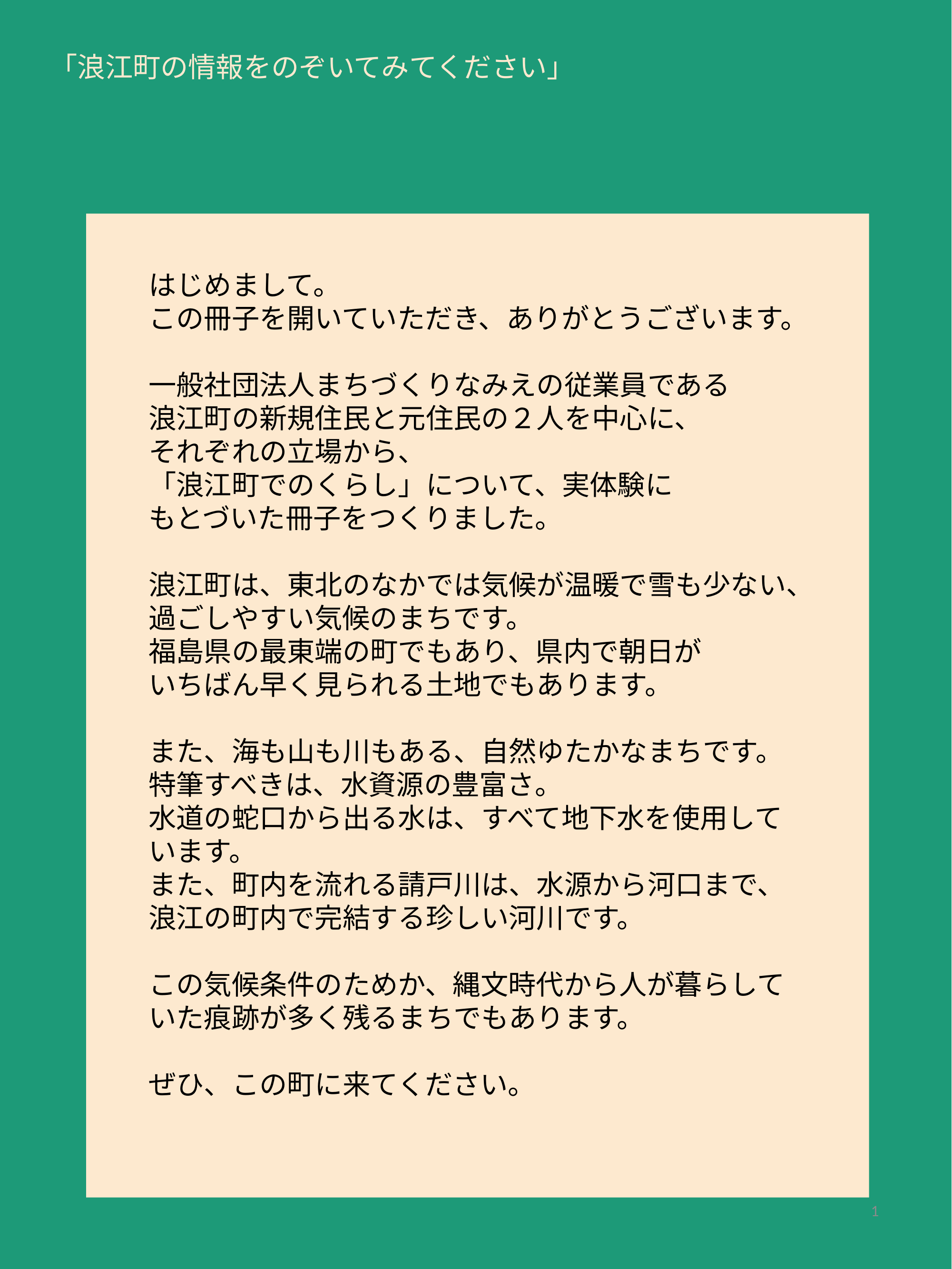

「浪江町の情報をのぞいてみてください」

はじめまして。
この冊子を開いていただき、ありがとうございます。

一般社団法人まちづくりなみえの従業員である
浪江町の新規住民と元住民の２人を中心に、
それぞれの立場から、
「浪江町でのくらし」について、実体験に
もとづいた冊子をつくりました。

浪江町は、東北のなかでは気候が温暖で雪も少ない、過ごしやすい気候のまちです。
福島県の最東端の町でもあり、県内で朝日が
いちばん早く見られる土地でもあります。

また、海も山も川もある、自然ゆたかなまちです。
特筆すべきは、水資源の豊富さ。
水道の蛇口から出る水は、すべて地下水を使用しています。
また、町内を流れる請戸川は、水源から河口まで、浪江の町内で完結する珍しい河川です。

この気候条件のためか、縄文時代から人が暮らしていた痕跡が多く残るまちでもあります。

ぜひ、この町に来てください。
1